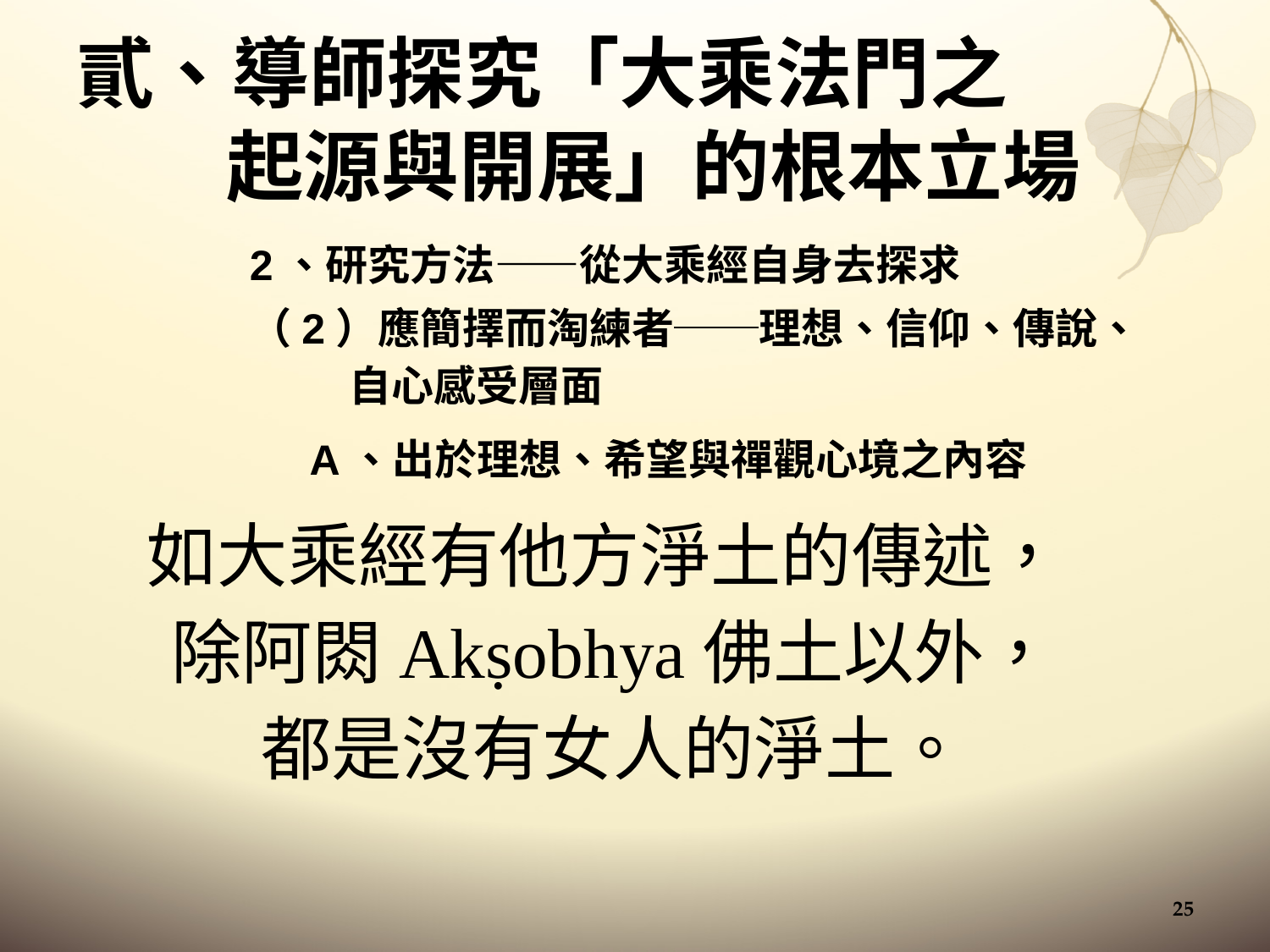

# 貳、導師探究「大乘法門之起源與開展」的根本立場

（2）應簡擇而淘練者──理想、信仰、傳說、自心感受層面
 A、出於理想、希望與禪觀心境之內容
如大乘經有他方淨土的傳述，
除阿閦Akṣobhya佛土以外，
都是沒有女人的淨土。
2、研究方法——從大乘經自身去探求
25